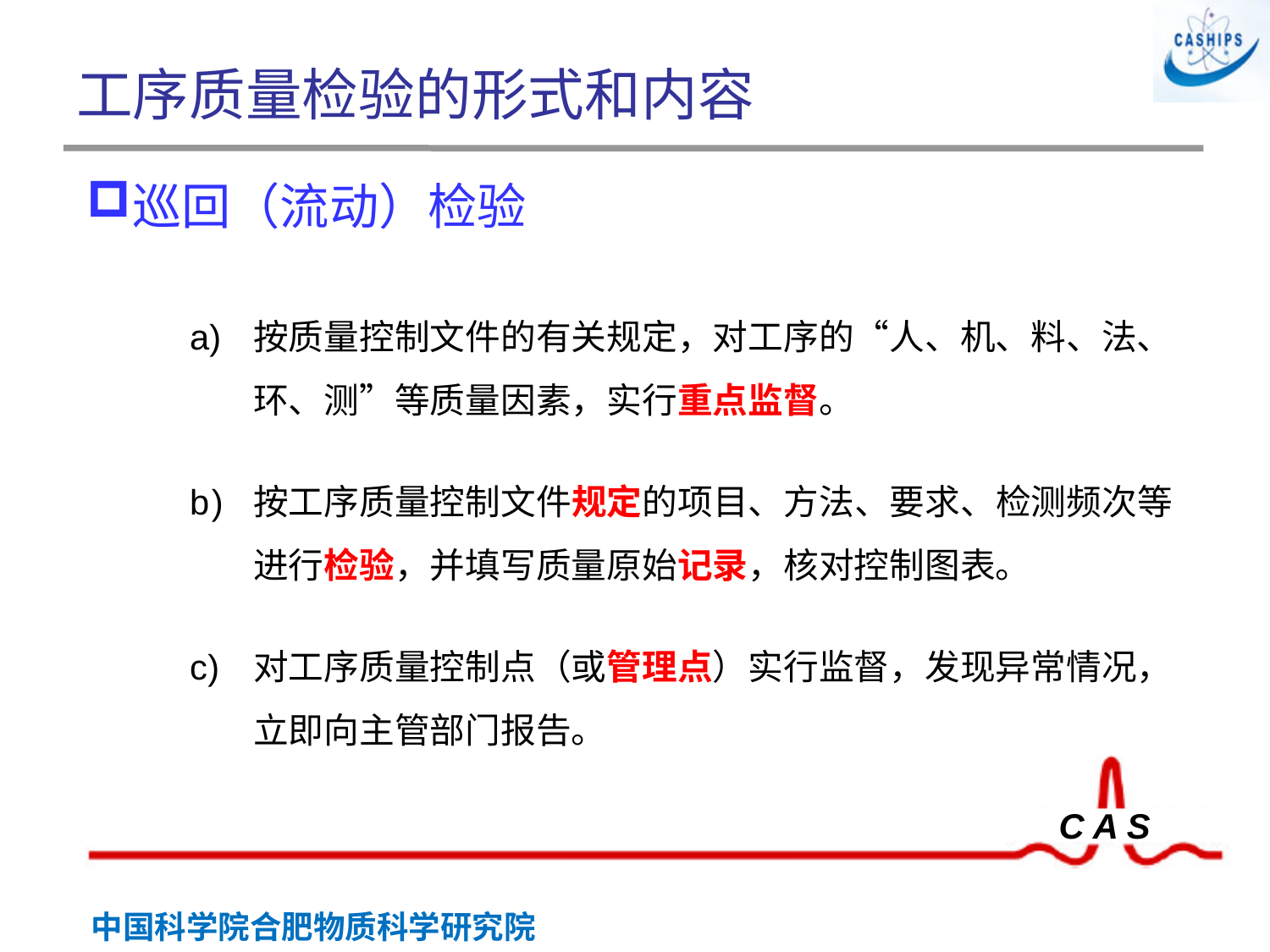

# 工序质量检验的形式和内容
巡回（流动）检验

按质量控制文件的有关规定，对工序的“人、机、料、法、环、测”等质量因素，实行重点监督。

按工序质量控制文件规定的项目、方法、要求、检测频次等进行检验，并填写质量原始记录，核对控制图表。

对工序质量控制点（或管理点）实行监督，发现异常情况，立即向主管部门报告。

  胶印章
钢印章
封印章